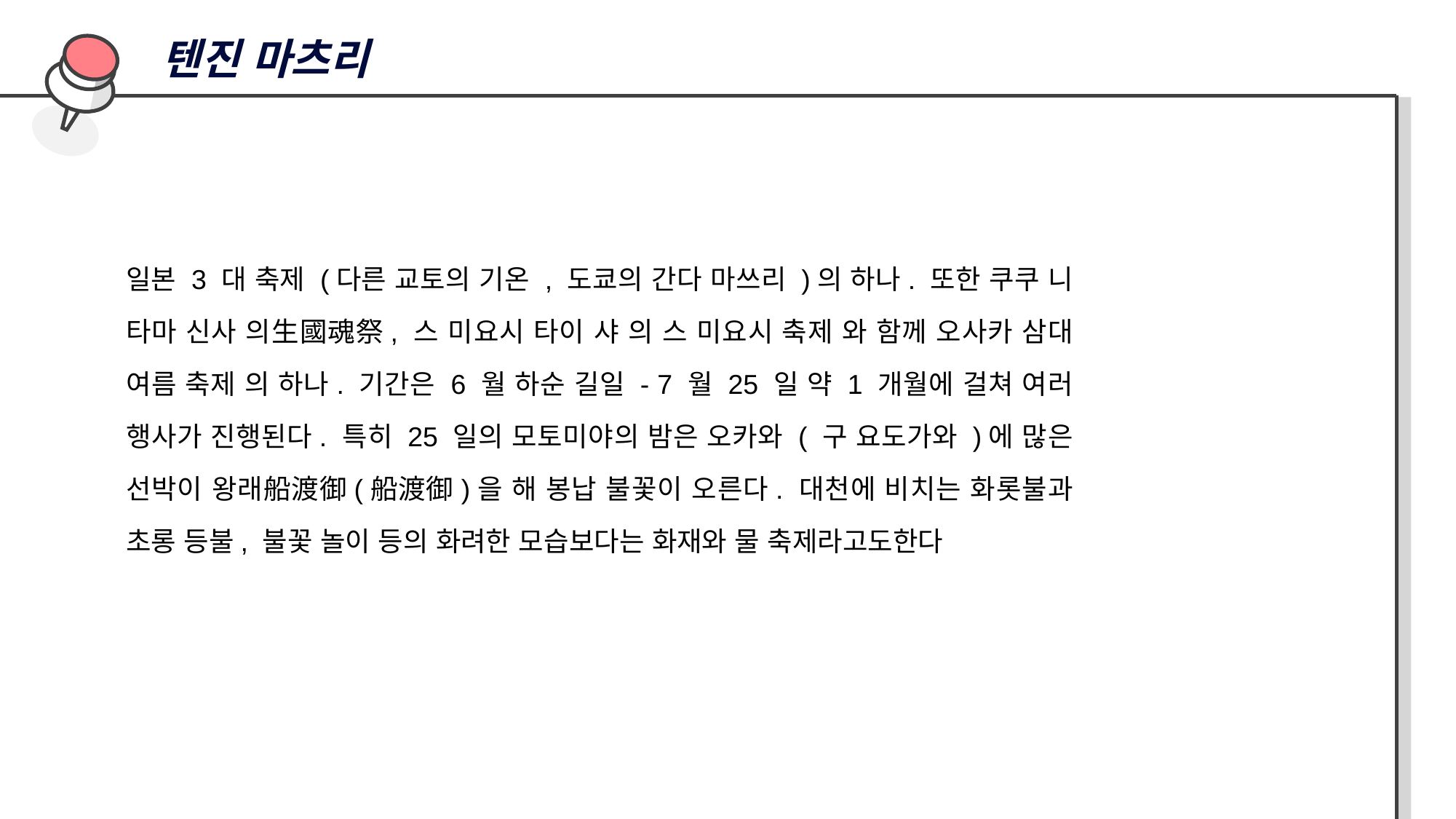

텐진 마츠리

일본 3 대 축제 (다른 교토의 기온 , 도쿄의 간다 마쓰리 )의 하나. 또한 쿠쿠 니 타마 신사 의生國魂祭, 스 미요시 타이 샤 의 스 미요시 축제 와 함께 오사카 삼대 여름 축제 의 하나. 기간은 6 월 하순 길일 - 7 월 25 일 약 1 개월에 걸쳐 여러 행사가 진행된다. 특히 25 일의 모토미야의 밤은 오카와 ( 구 요도가와 )에 많은 선박이 왕래船渡御(船渡御)을 해 봉납 불꽃이 오른다. 대천에 비치는 화롯불과 초롱 등불, 불꽃 놀이 등의 화려한 모습보다는 화재와 물 축제라고도한다